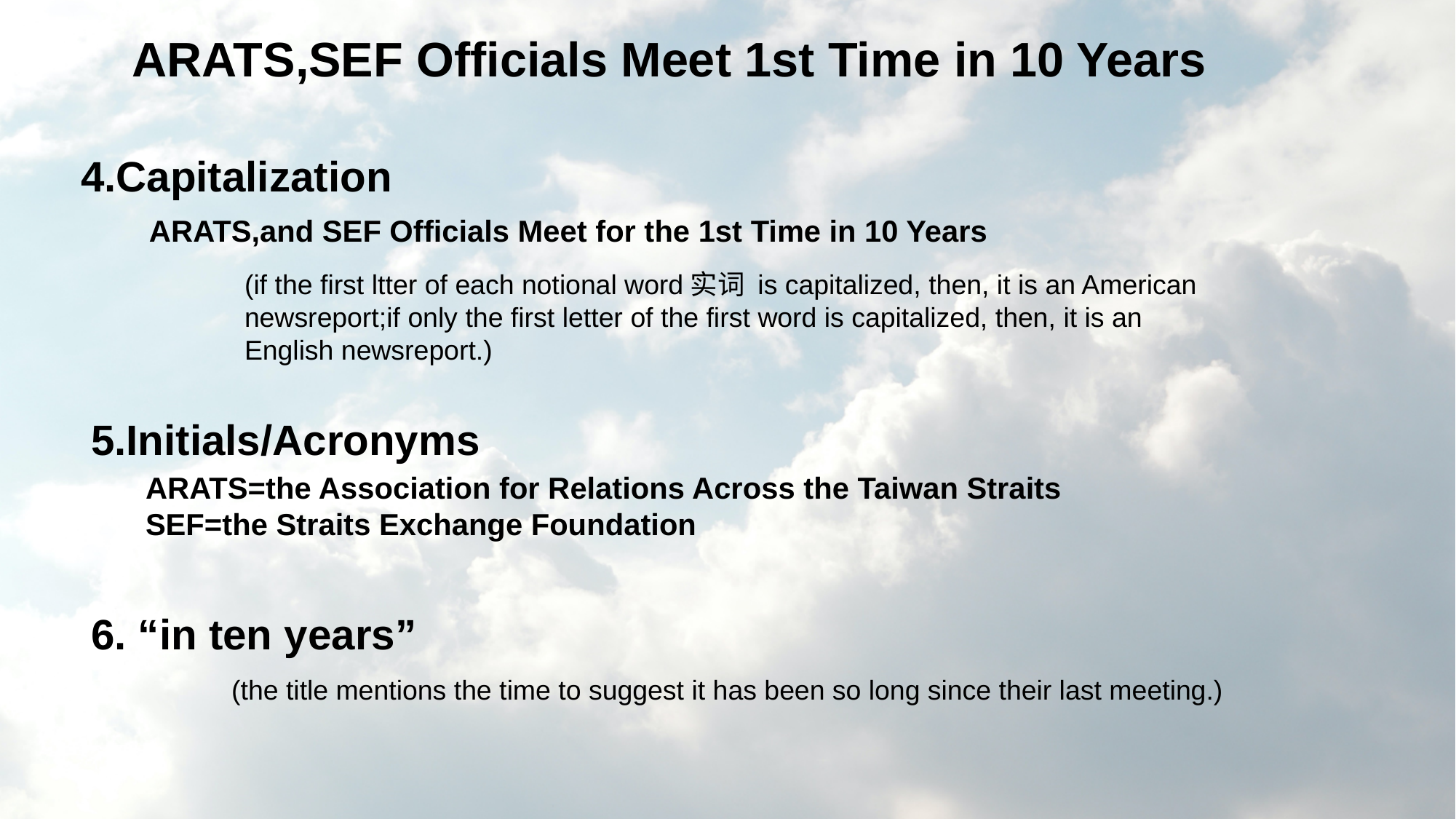

ARATS,SEF Officials Meet 1st Time in 10 Years
4.Capitalization

ARATS,and SEF Officials Meet for the 1st Time in 10 Years
(if the first ltter of each notional word实词 is capitalized, then, it is an American
newsreport;if only the first letter of the first word is capitalized, then, it is an
English newsreport.)
5.Initials/Acronyms

ARATS=the Association for Relations Across the Taiwan Straits
SEF=the Straits Exchange Foundation
6. “in ten years”

(the title mentions the time to suggest it has been so long since their last meeting.)